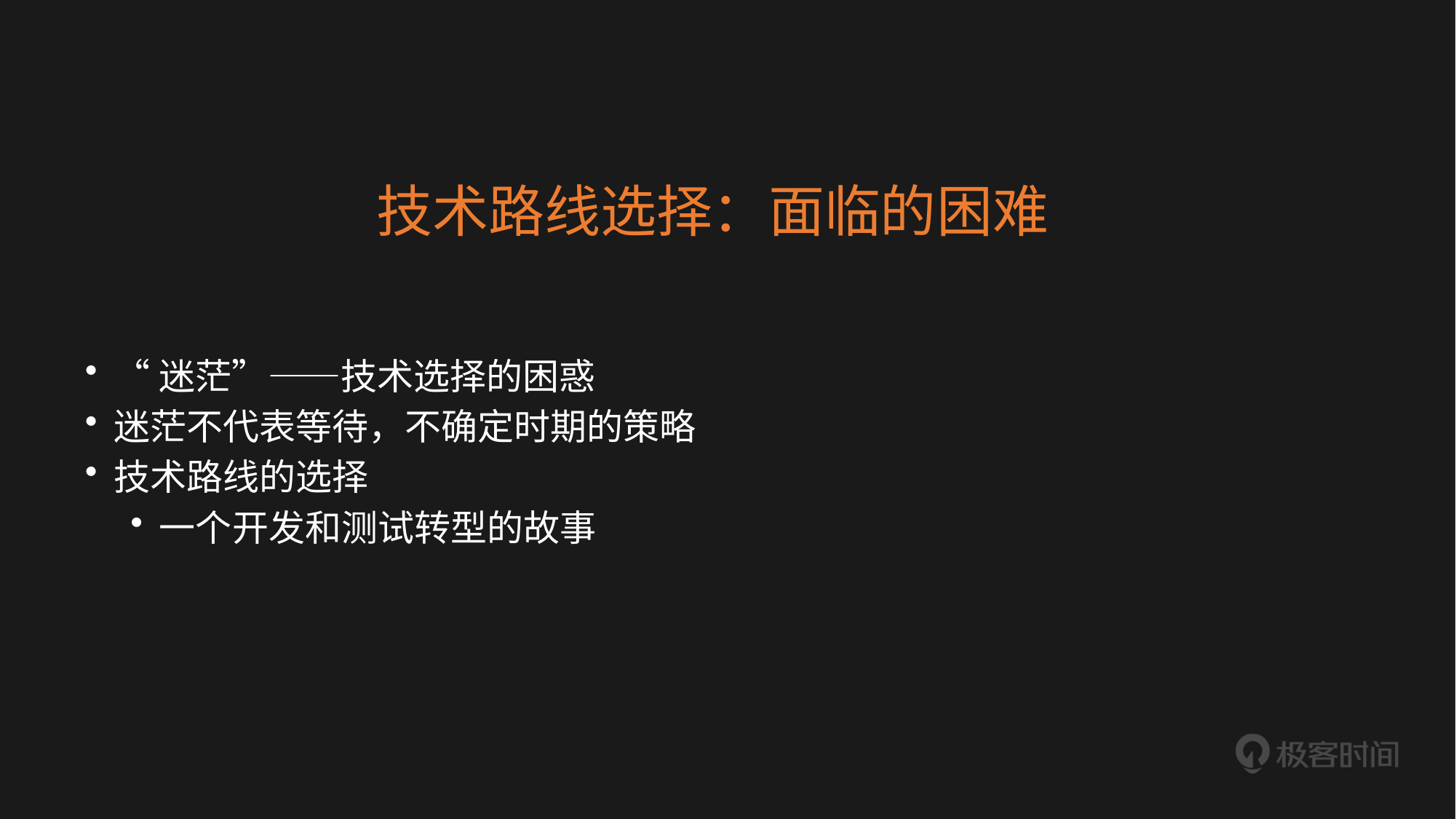

# 技术路线选择：面临的困难
“迷茫”——技术选择的困惑
迷茫不代表等待，不确定时期的策略
技术路线的选择
一个开发和测试转型的故事